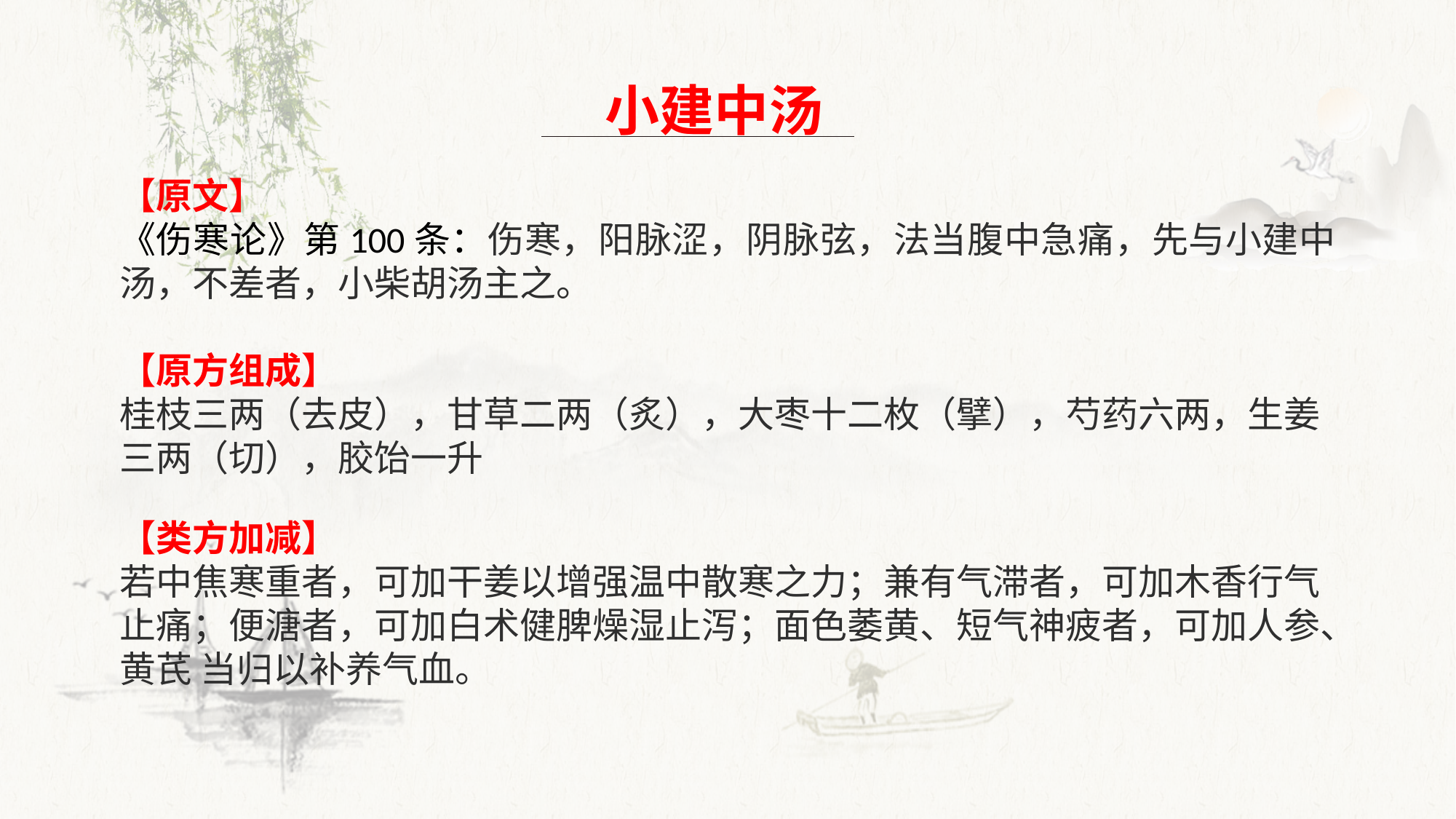

小建中汤
【原文】
《伤寒论》第100条：伤寒，阳脉涩，阴脉弦，法当腹中急痛，先与小建中汤，不差者，小柴胡汤主之。

【原方组成】
桂枝三两（去皮），甘草二两（炙），大枣十二枚（擘），芍药六两，生姜三两（切），胶饴一升

【类方加减】
若中焦寒重者，可加干姜以增强温中散寒之力；兼有气滞者，可加木香行气止痛；便溏者，可加白术健脾燥湿止泻；面色萎黄、短气神疲者，可加人参、黄芪 当归以补养气血。